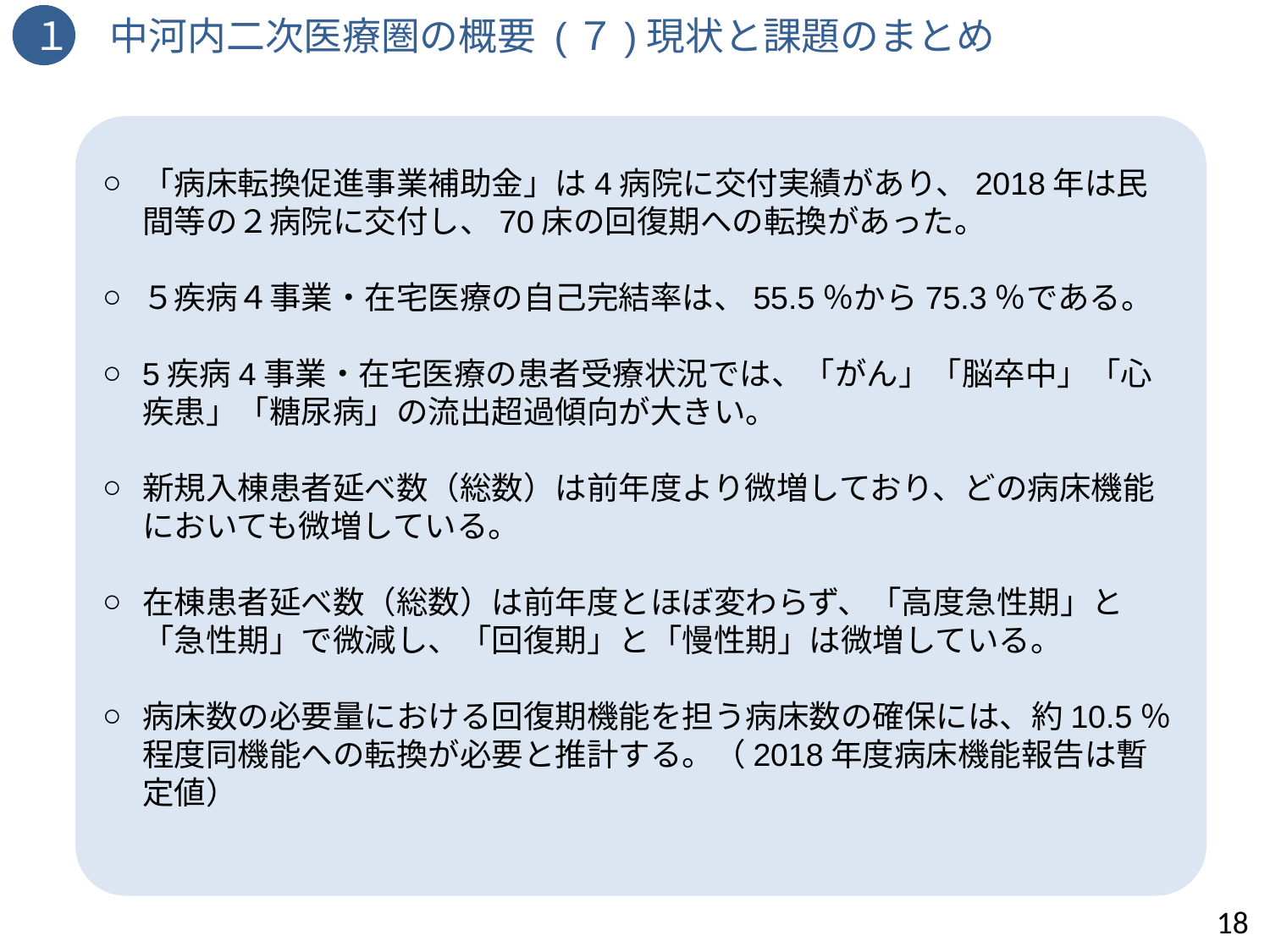

１　中河内二次医療圏の概要 (７)現状と課題のまとめ

「病床転換促進事業補助金」は4病院に交付実績があり、2018年は民間等の２病院に交付し、70床の回復期への転換があった。

５疾病４事業・在宅医療の自己完結率は、55.5％から75.3％である。

5疾病4事業・在宅医療の患者受療状況では、「がん」「脳卒中」「心疾患」「糖尿病」の流出超過傾向が大きい。

新規入棟患者延べ数（総数）は前年度より微増しており、どの病床機能においても微増している。

在棟患者延べ数（総数）は前年度とほぼ変わらず、「高度急性期」と「急性期」で微減し、「回復期」と「慢性期」は微増している。

病床数の必要量における回復期機能を担う病床数の確保には、約10.5％程度同機能への転換が必要と推計する。（2018年度病床機能報告は暫定値）

18